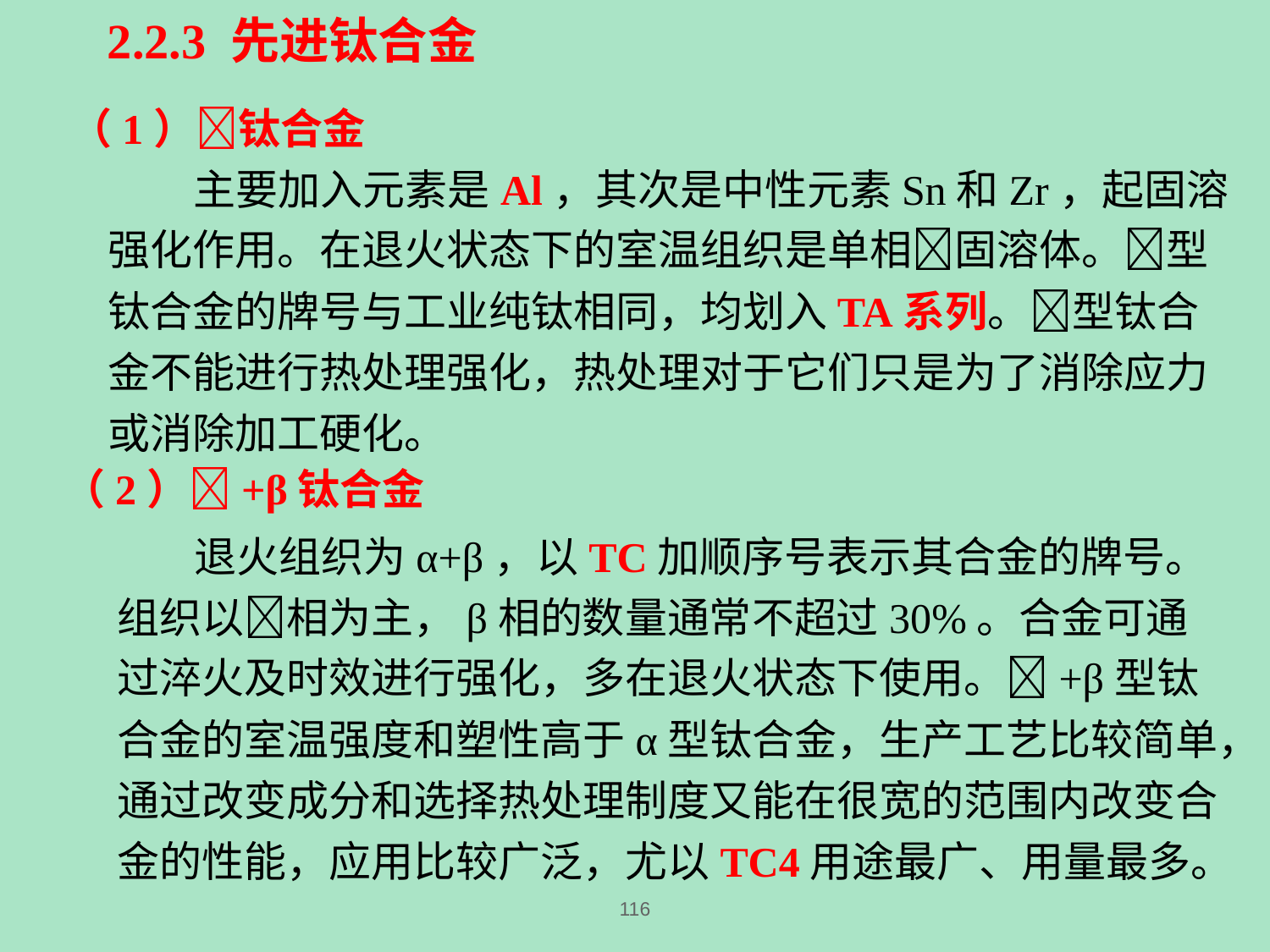

2.2.3 先进钛合金
（1）α钛合金
        主要加入元素是Al，其次是中性元素Sn和Zr，起固溶强化作用。在退火状态下的室温组织是单相α固溶体。α型钛合金的牌号与工业纯钛相同，均划入TA系列。α型钛合金不能进行热处理强化，热处理对于它们只是为了消除应力或消除加工硬化。
（2）α+β钛合金
       退火组织为α+β，以TC加顺序号表示其合金的牌号。组织以α相为主，β相的数量通常不超过30%。合金可通过淬火及时效进行强化，多在退火状态下使用。α+β型钛合金的室温强度和塑性高于α型钛合金，生产工艺比较简单，通过改变成分和选择热处理制度又能在很宽的范围内改变合金的性能，应用比较广泛，尤以TC4用途最广、用量最多。
116